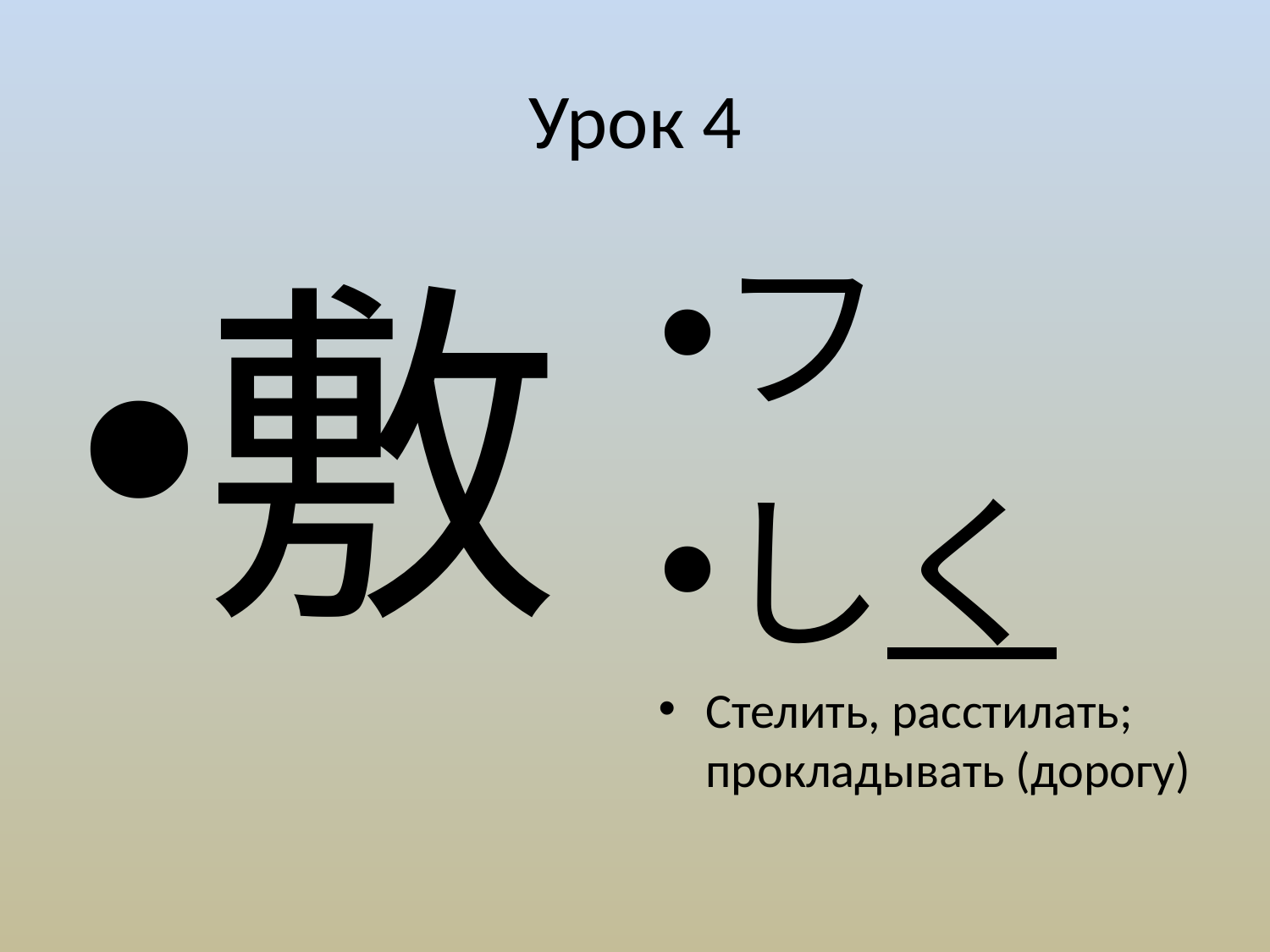

# Урок 4
敷

フ
しく
Стелить, расстилать; прокладывать (дорогу)